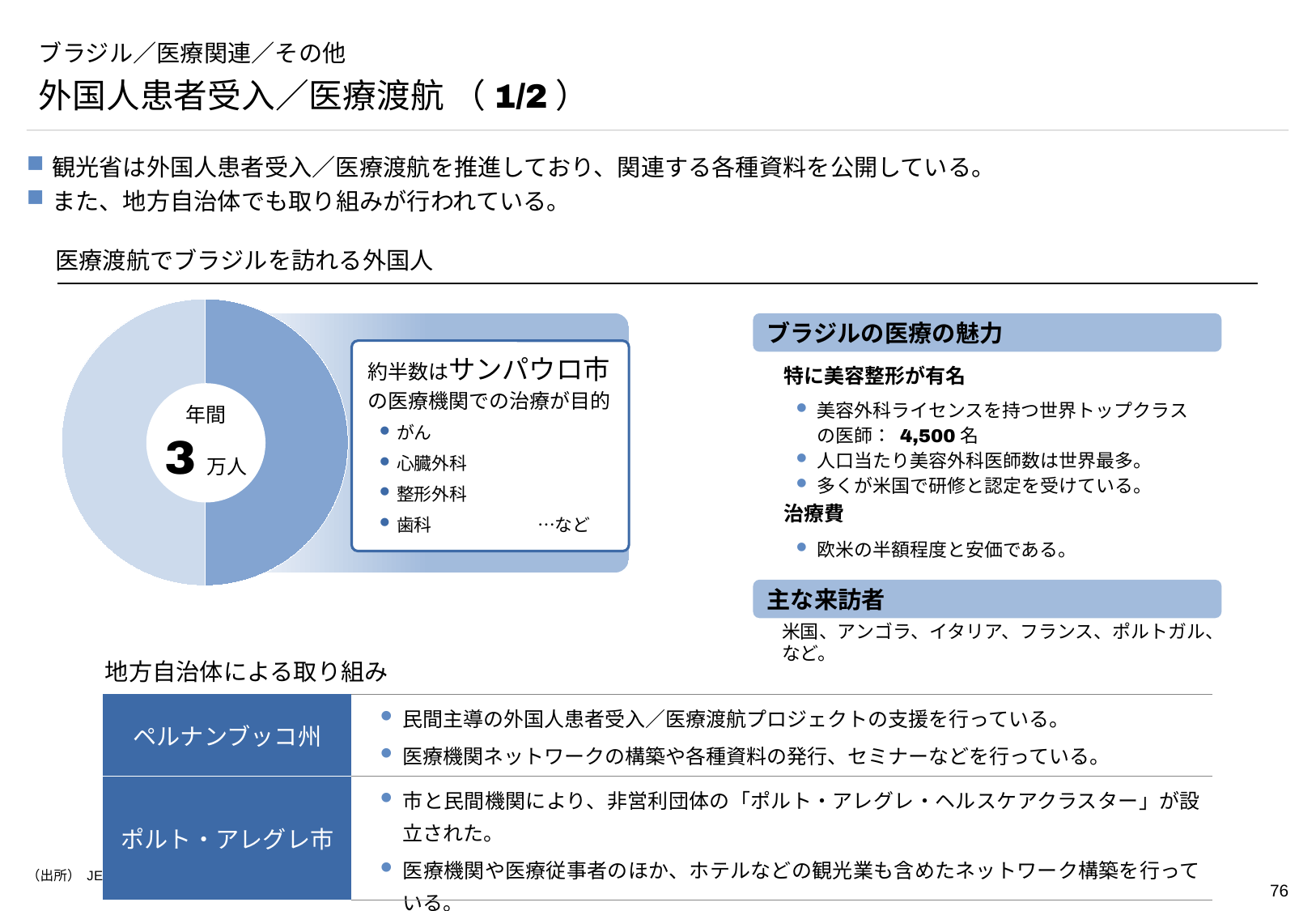

# ブラジル／医療関連／その他
外国人患者受入／医療渡航 （1/2）
観光省は外国人患者受入／医療渡航を推進しており、関連する各種資料を公開している。
また、地方自治体でも取り組みが行われている。
医療渡航でブラジルを訪れる外国人

### Chart

| Category | 列1 |
|---|---|
| 第 1 四半期 | 50.0 |
| 第 2 四半期 | 50.0 |
ブラジルの医療の魅力
約半数はサンパウロ市の医療機関での治療が目的
がん
心臓外科
整形外科
歯科　　　　　　…など
特に美容整形が有名
年間
3万人
美容外科ライセンスを持つ世界トップクラスの医師： 4,500名
人口当たり美容外科医師数は世界最多。
多くが米国で研修と認定を受けている。
治療費
欧米の半額程度と安価である。
主な来訪者
米国、アンゴラ、イタリア、フランス、ポルトガル、など。
地方自治体による取り組み
| ペルナンブッコ州 | 民間主導の外国人患者受入／医療渡航プロジェクトの支援を行っている。 医療機関ネットワークの構築や各種資料の発行、セミナーなどを行っている。 |
| --- | --- |
| ポルト・アレグレ市 | 市と民間機関により、非営利団体の「ポルト・アレグレ・ヘルスケアクラスター」が設立された。 医療機関や医療従事者のほか、ホテルなどの観光業も含めたネットワーク構築を行っている。 |
（出所） JETRO「ブラジルの医療機器市場と規制」（2012） （2025年2月時点）